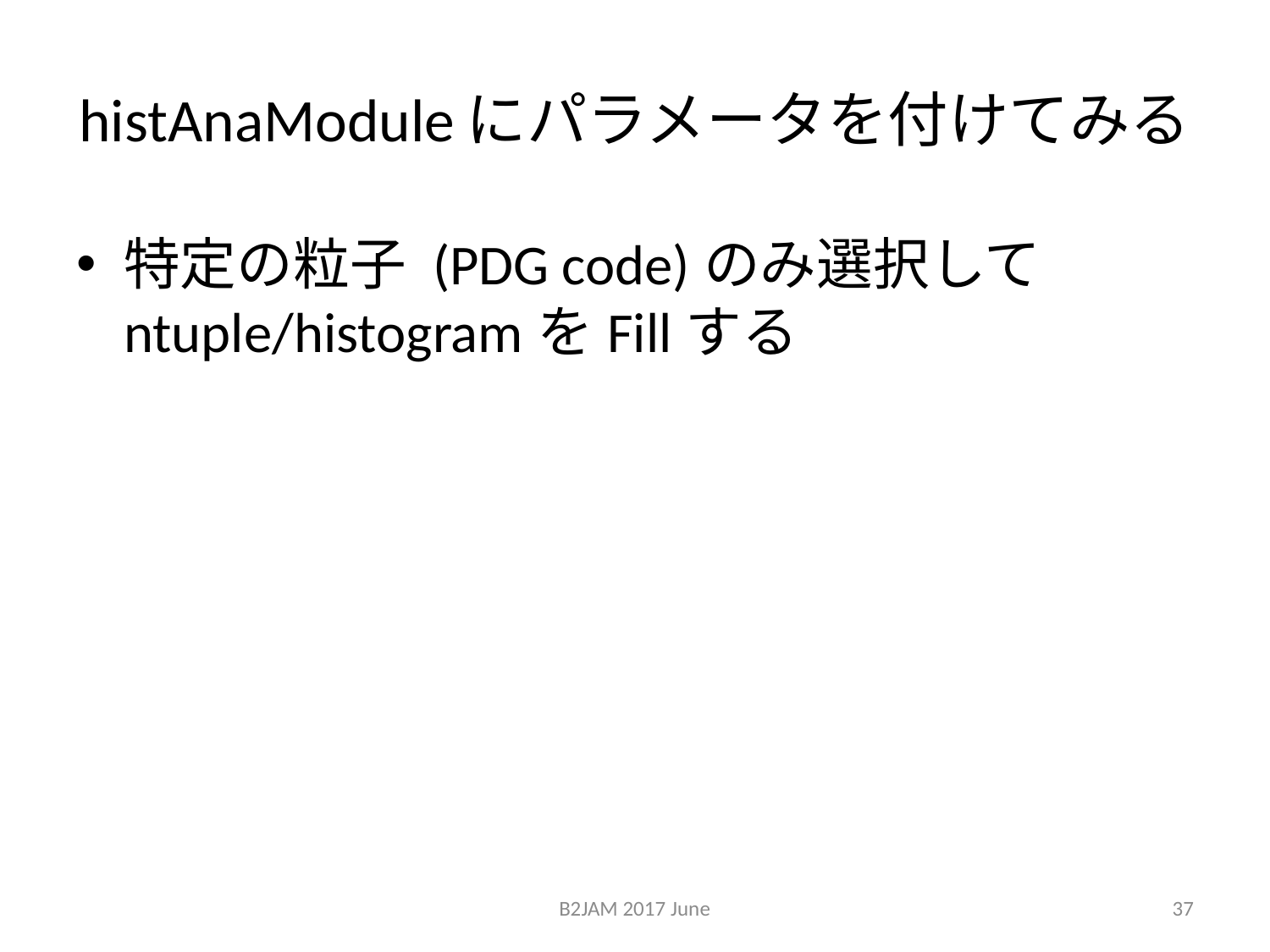

# histAnaModuleにパラメータを付けてみる
特定の粒子 (PDG code)のみ選択してntuple/histogramをFillする

B2JAM 2017 June
37